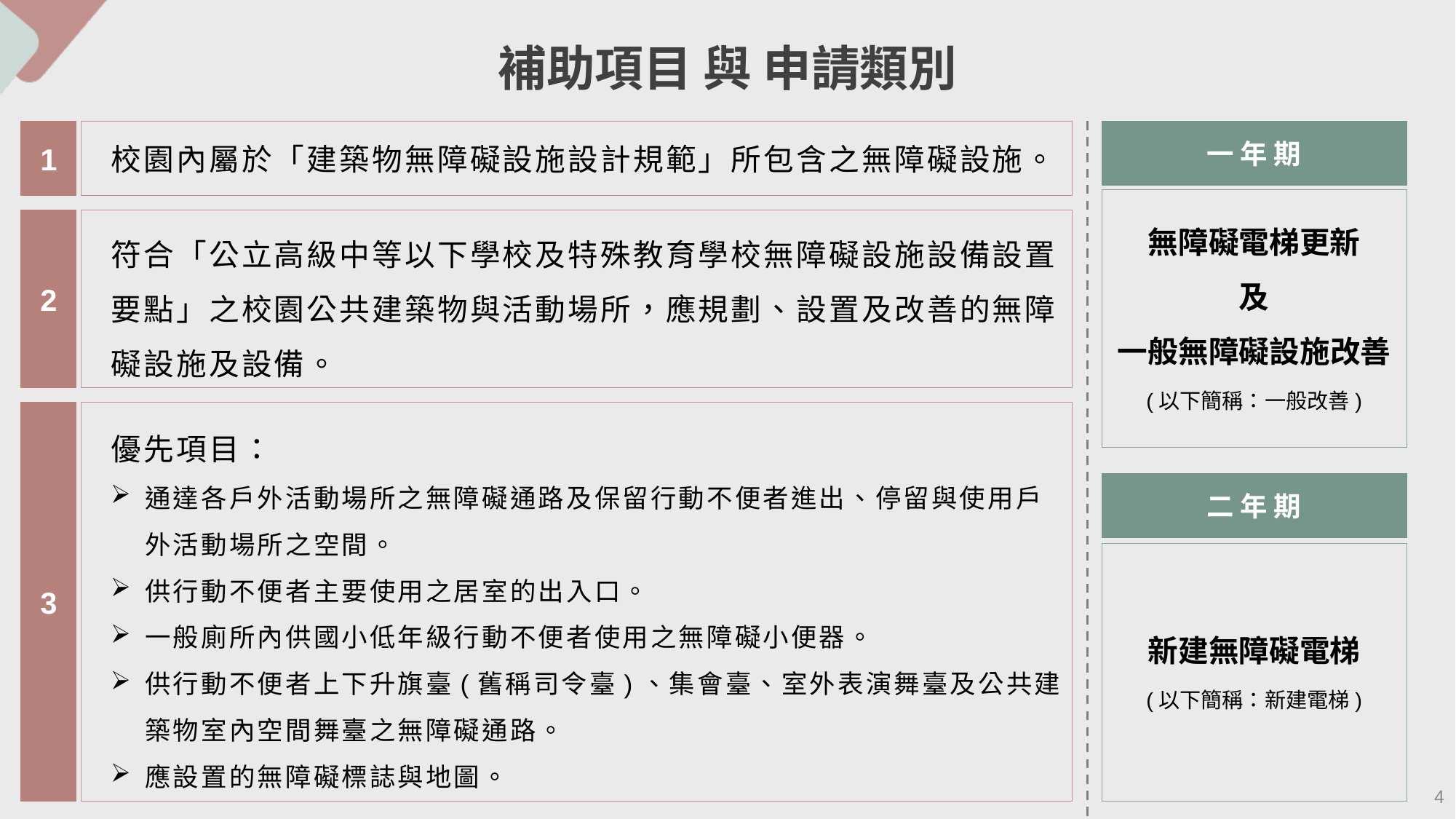

補助項目 與 申請類別
1
校園內屬於「建築物無障礙設施設計規範」所包含之無障礙設施。
一 年 期
無障礙電梯更新
及
一般無障礙設施改善
(以下簡稱：一般改善)
2
符合「公立高級中等以下學校及特殊教育學校無障礙設施設備設置要點」之校園公共建築物與活動場所，應規劃、設置及改善的無障礙設施及設備。
3
優先項目：
通達各戶外活動場所之無障礙通路及保留行動不便者進出、停留與使用戶外活動場所之空間。
供行動不便者主要使用之居室的出入口。
一般廁所內供國小低年級行動不便者使用之無障礙小便器。
供行動不便者上下升旗臺(舊稱司令臺)、集會臺、室外表演舞臺及公共建築物室內空間舞臺之無障礙通路。
應設置的無障礙標誌與地圖。
二 年 期
新建無障礙電梯
(以下簡稱：新建電梯)
4